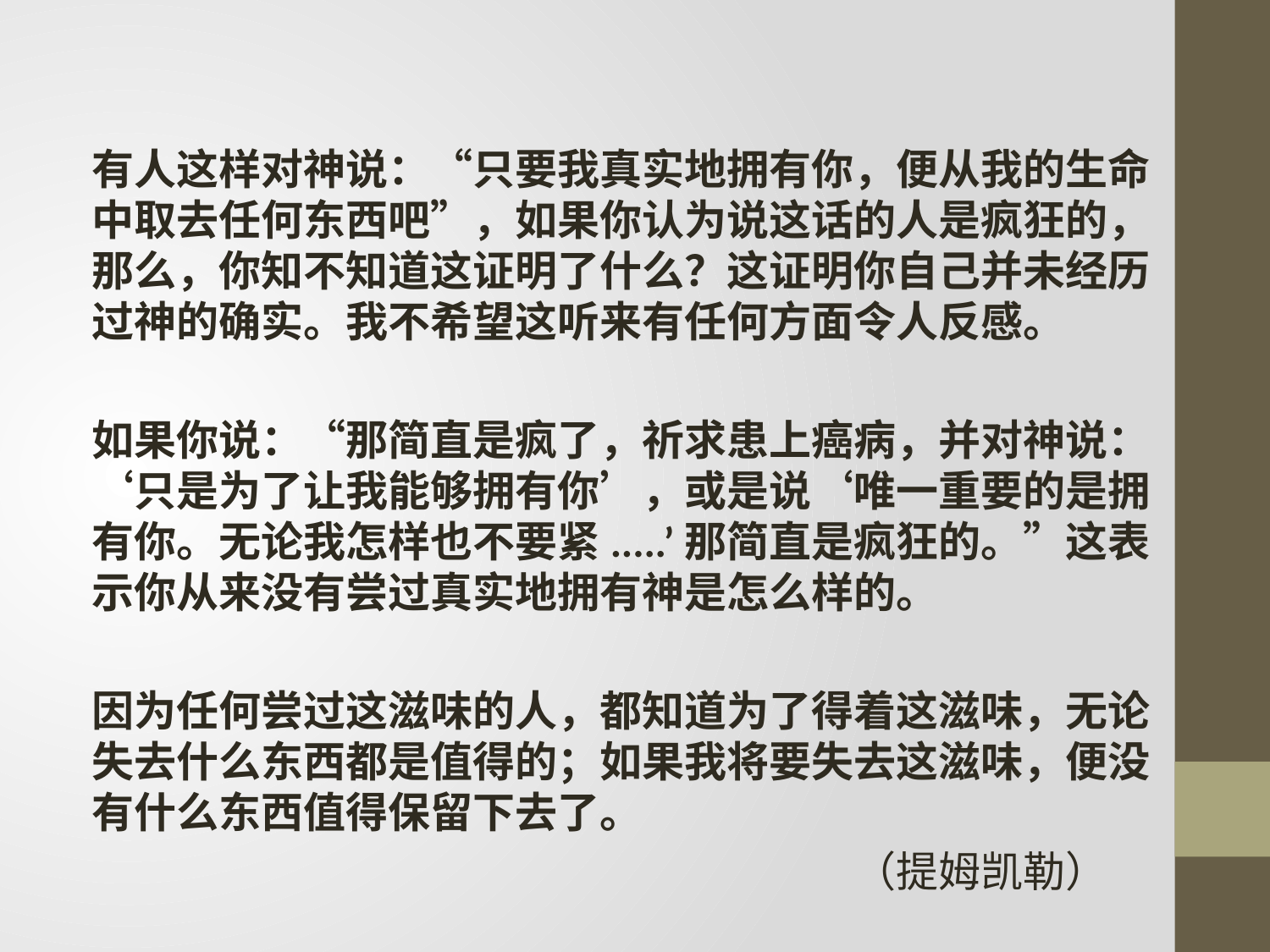

有人这样对神说：“只要我真实地拥有你，便从我的生命中取去任何东西吧”，如果你认为说这话的人是疯狂的，那么，你知不知道这证明了什么？这证明你自己并未经历过神的确实。我不希望这听来有任何方面令人反感。

如果你说：“那简直是疯了，祈求患上癌病，并对神说：‘只是为了让我能够拥有你’，或是说‘唯一重要的是拥有你。无论我怎样也不要紧.....’那简直是疯狂的。”这表示你从来没有尝过真实地拥有神是怎么样的。

因为任何尝过这滋味的人，都知道为了得着这滋味，无论失去什么东西都是值得的；如果我将要失去这滋味，便没有什么东西值得保留下去了。
						（提姆凯勒）